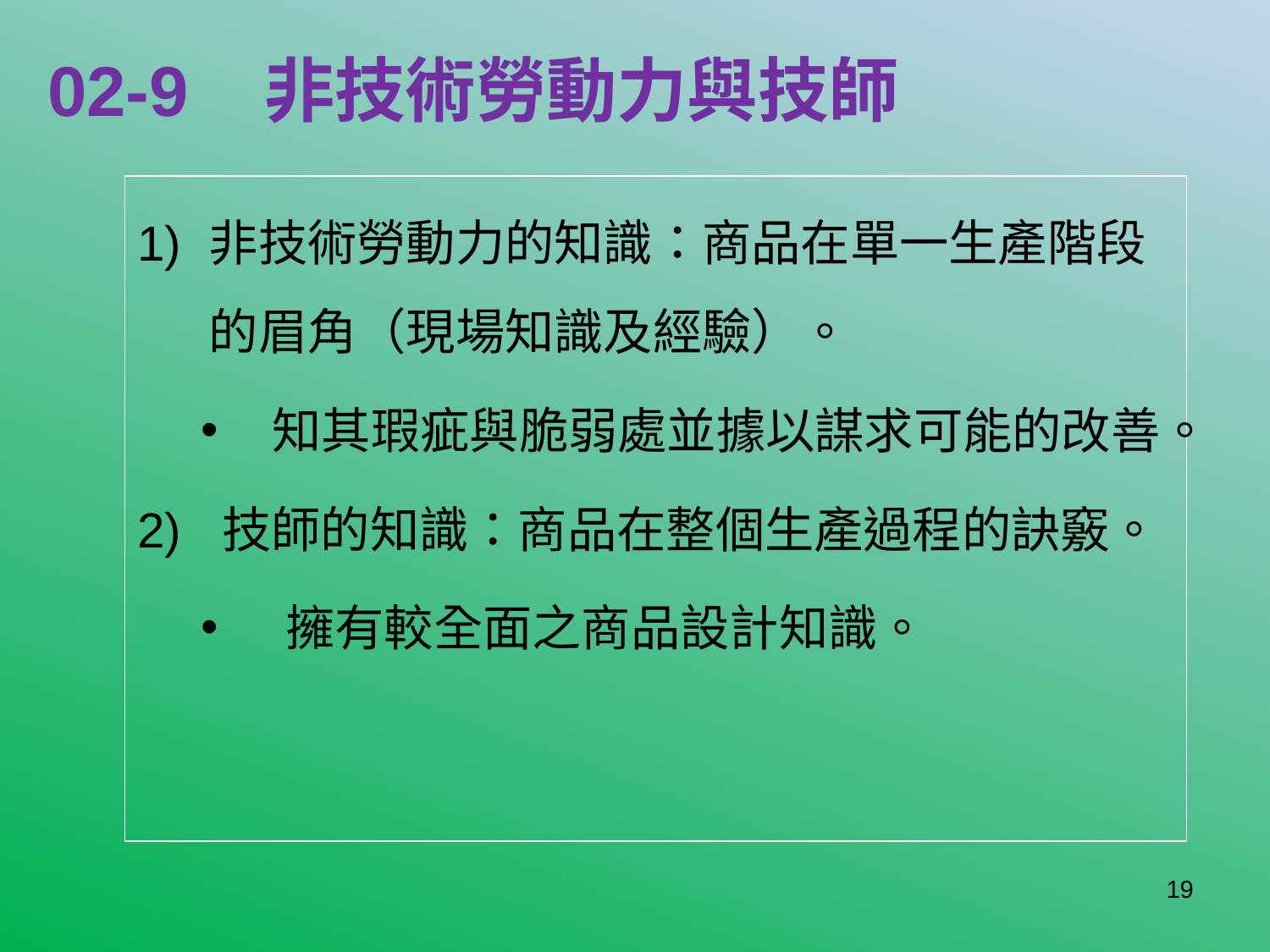

# 02-9   非技術勞動力與技師
非技術勞動力的知識：商品在單一生產階段的眉角（現場知識及經驗）。
知其瑕疵與脆弱處並據以謀求可能的改善。
技師的知識：商品在整個生產過程的訣竅。
擁有較全面之商品設計知識。
19